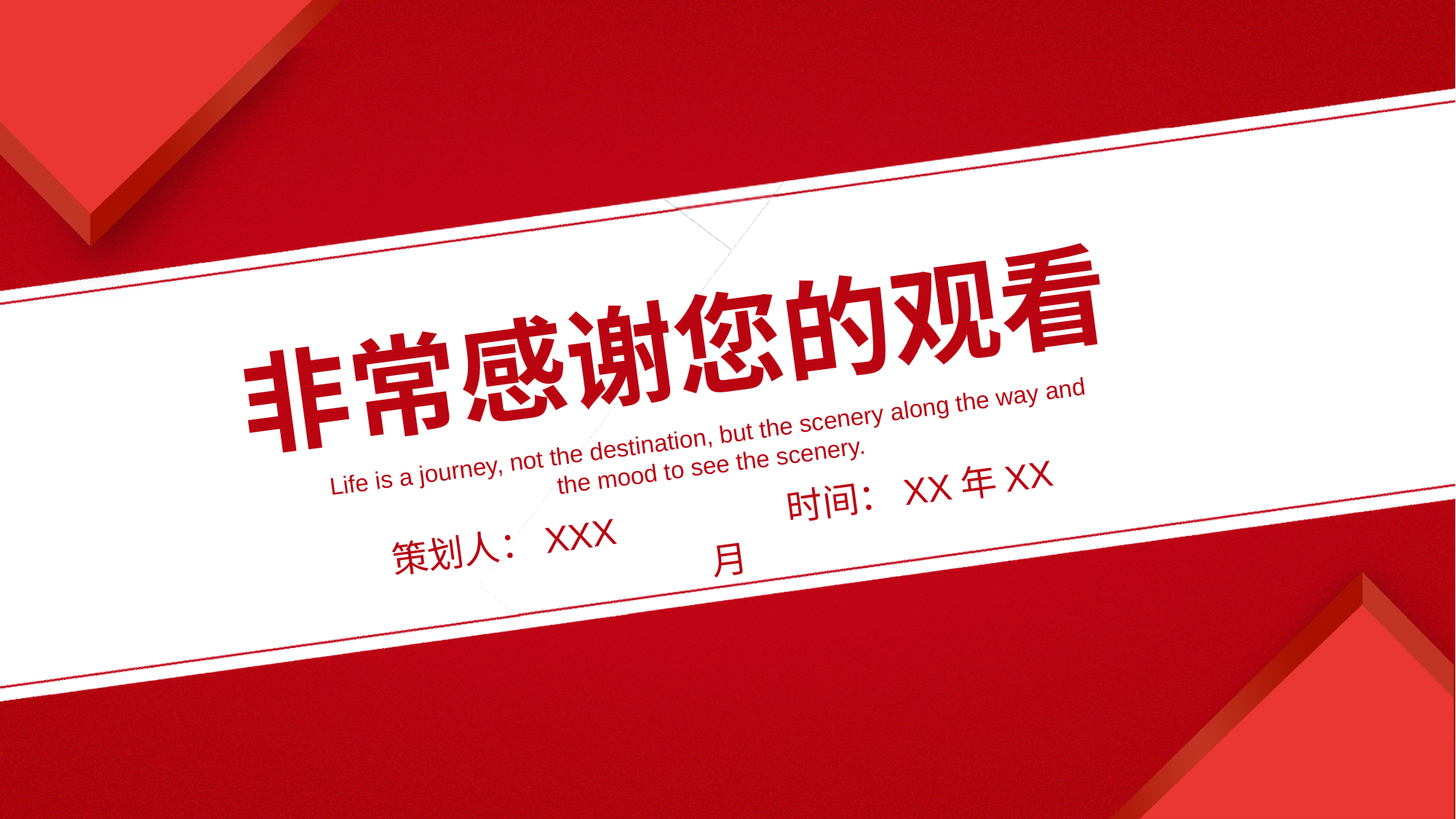

非常感谢您的观看
Life is a journey, not the destination, but the scenery along the way and the mood to see the scenery.
策划人：XXX                时间：XX年XX月